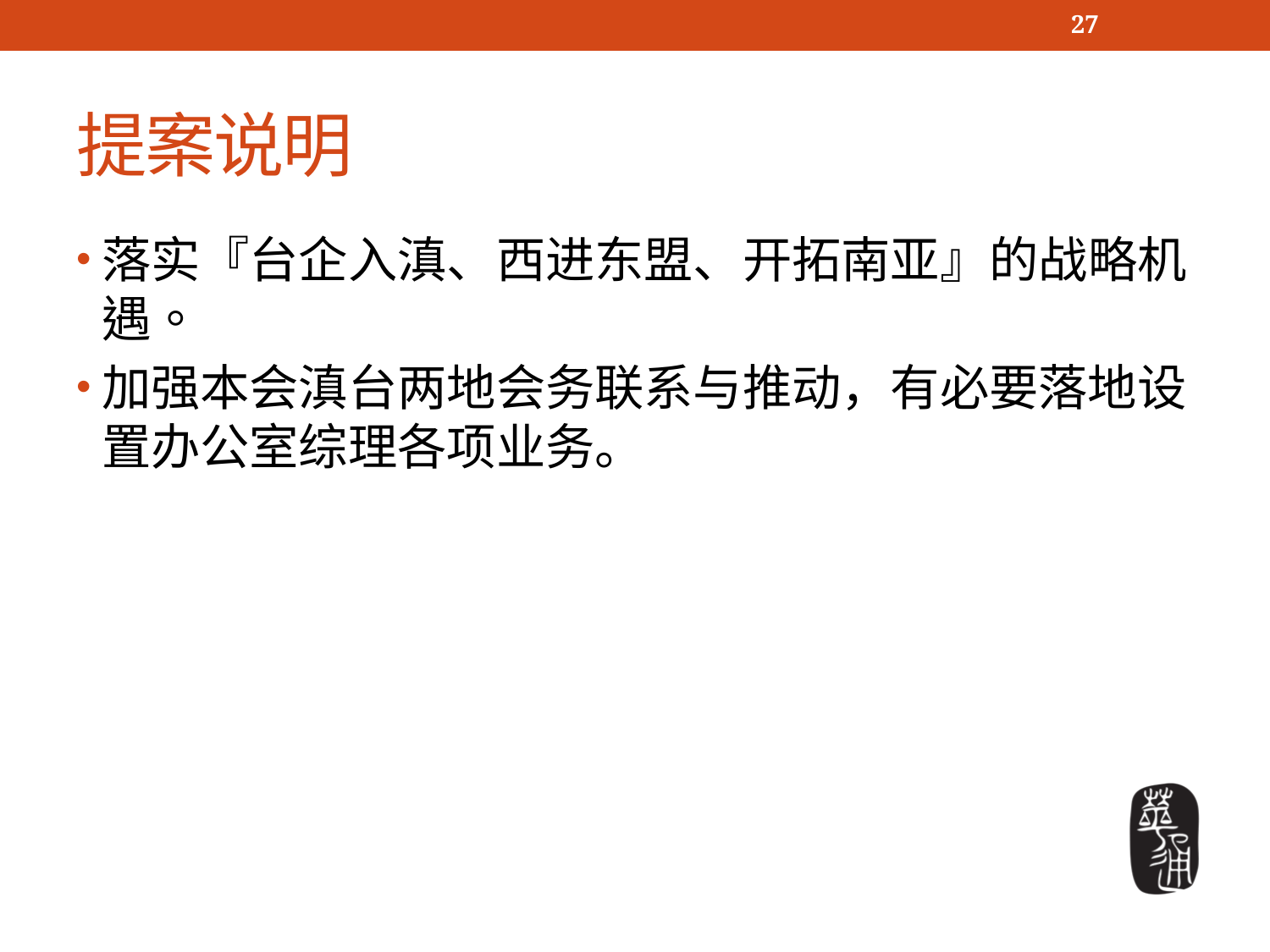

27
# 提案说明
落实『台企入滇、西进东盟、开拓南亚』的战略机遇。
加强本会滇台两地会务联系与推动，有必要落地设置办公室综理各项业务。